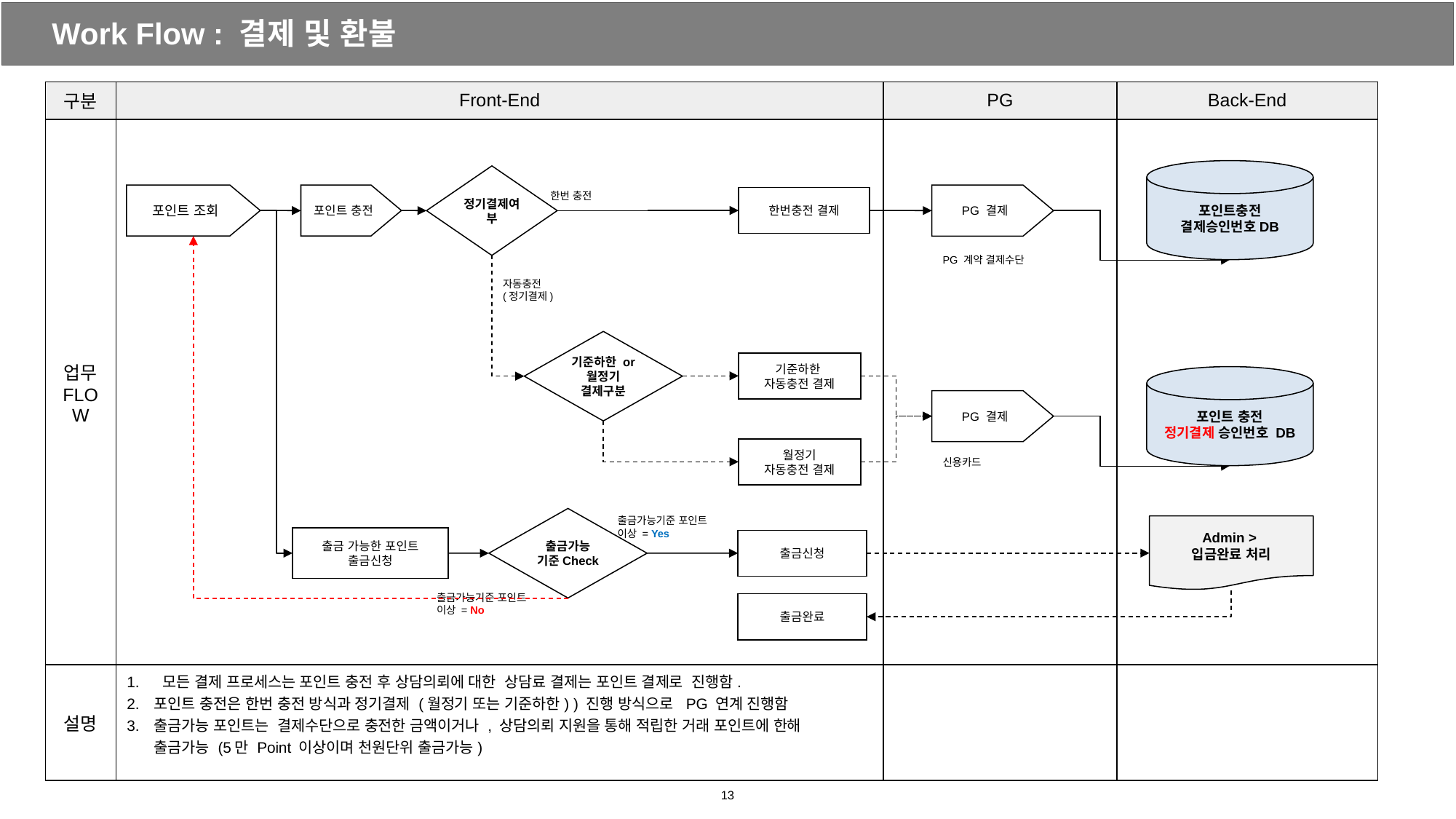

Work Flow : 결제 및 환불
| 구분 | Front-End | PG | Back-End |
| --- | --- | --- | --- |
| 업무 FLOW |  |  |  |
| 설명 | 모든 결제 프로세스는 포인트 충전 후 상담의뢰에 대한 상담료 결제는 포인트 결제로 진행함. 포인트 충전은 한번 충전 방식과 정기결제 (월정기 또는 기준하한) ) 진행 방식으로 PG 연계 진행함 출금가능 포인트는 결제수단으로 충전한 금액이거나 , 상담의뢰 지원을 통해 적립한 거래 포인트에 한해 출금가능 (5만 Point 이상이며 천원단위 출금가능) |  |  |
포인트충전
결제승인번호DB
정기결제여부
한번 충전
포인트 조회
포인트 충전
PG 결제
한번충전 결제
PG 계약 결제수단
자동충전
(정기결제)
기준하한 or
월정기 결제구분
기준하한
자동충전 결제
포인트 충전
정기결제 승인번호 DB
PG 결제
월정기
자동충전 결제
신용카드
출금가능기준 포인트
이상 = Yes
출금가능
기준Check
Admin >
입금완료 처리
출금 가능한 포인트
출금신청
출금신청
출금가능기준 포인트
이상 = No
출금완료
13